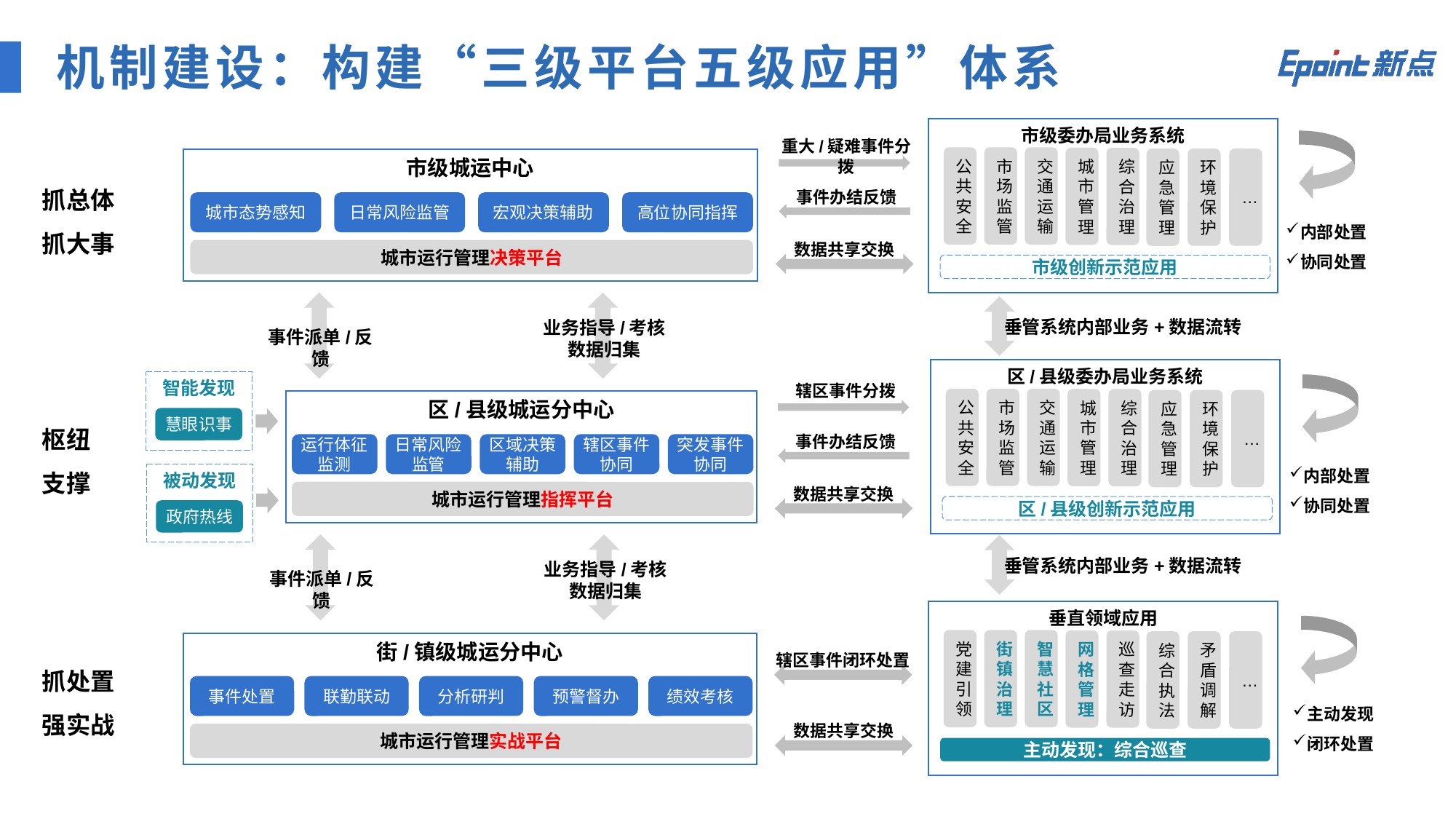

机制建设：构建“三级平台五级应用”体系
市级委办局业务系统
公共安全
市场监管
交通运输
城市管理
综合治理
环境保护
…
应急管理
市级创新示范应用
重大/疑难事件分拨

事件办结反馈

数据共享交换

市级城运中心
城市态势感知
日常风险监管
宏观决策辅助
高位协同指挥
城市运行管理决策平台
抓总体
抓大事
枢纽
支撑
抓处置
强实战
内部处置
协同处置

业务指导/考核
数据归集
事件派单/反馈

垂管系统内部业务+数据流转
区/县级委办局业务系统
公共安全
市场监管
交通运输
城市管理
综合治理
环境保护
…
应急管理
区/县级创新示范应用
智能发现
慧眼识事
被动发现
政府热线

辖区事件分拨

事件办结反馈

数据共享交换

区/县级城运分中心
运行体征
监测
日常风险
监管
区域决策
辅助
辖区事件
协同
突发事件
协同
城市运行管理指挥平台

内部处置
协同处置

业务指导/考核
数据归集
事件派单/反馈

垂管系统内部业务+数据流转
垂直领域应用
党建引领
街镇治理
智慧社区
网格管理
巡查走访
矛盾调解
…
综合执法
主动发现：综合巡查

街/镇级城运分中心
事件处置
联勤联动
分析研判
预警督办
绩效考核
城市运行管理实战平台
辖区事件闭环处置

主动发现
闭环处置
数据共享交换